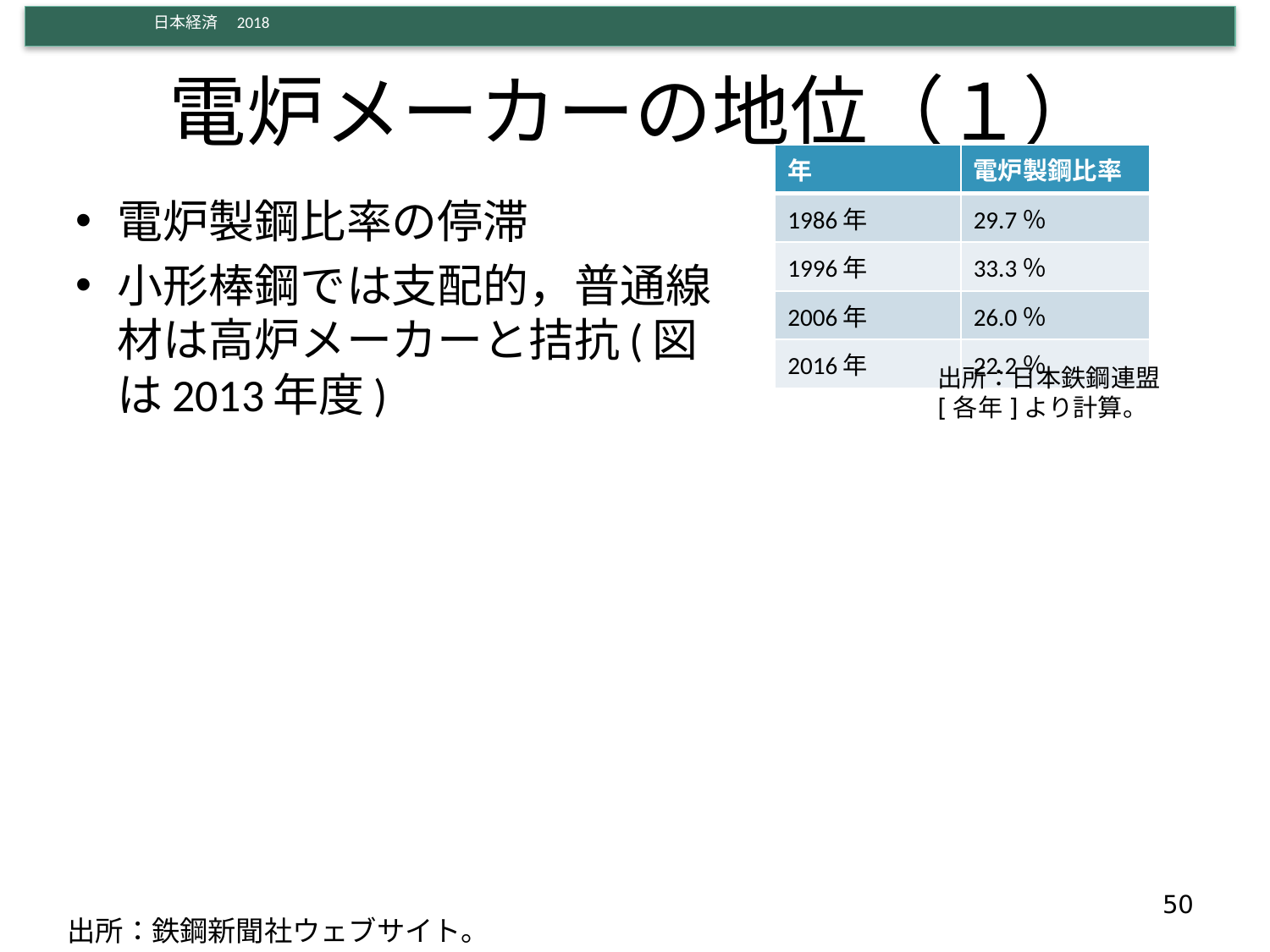

# 電炉メーカーの地位（１）
| 年 | 電炉製鋼比率 |
| --- | --- |
| 1986年 | 29.7％ |
| 1996年 | 33.3％ |
| 2006年 | 26.0％ |
| 2016年 | 22.2％ |
電炉製鋼比率の停滞
小形棒鋼では支配的，普通線材は高炉メーカーと拮抗(図は2013年度)
出所：日本鉄鋼連盟[各年]より計算。
50
出所：鉄鋼新聞社ウェブサイト。